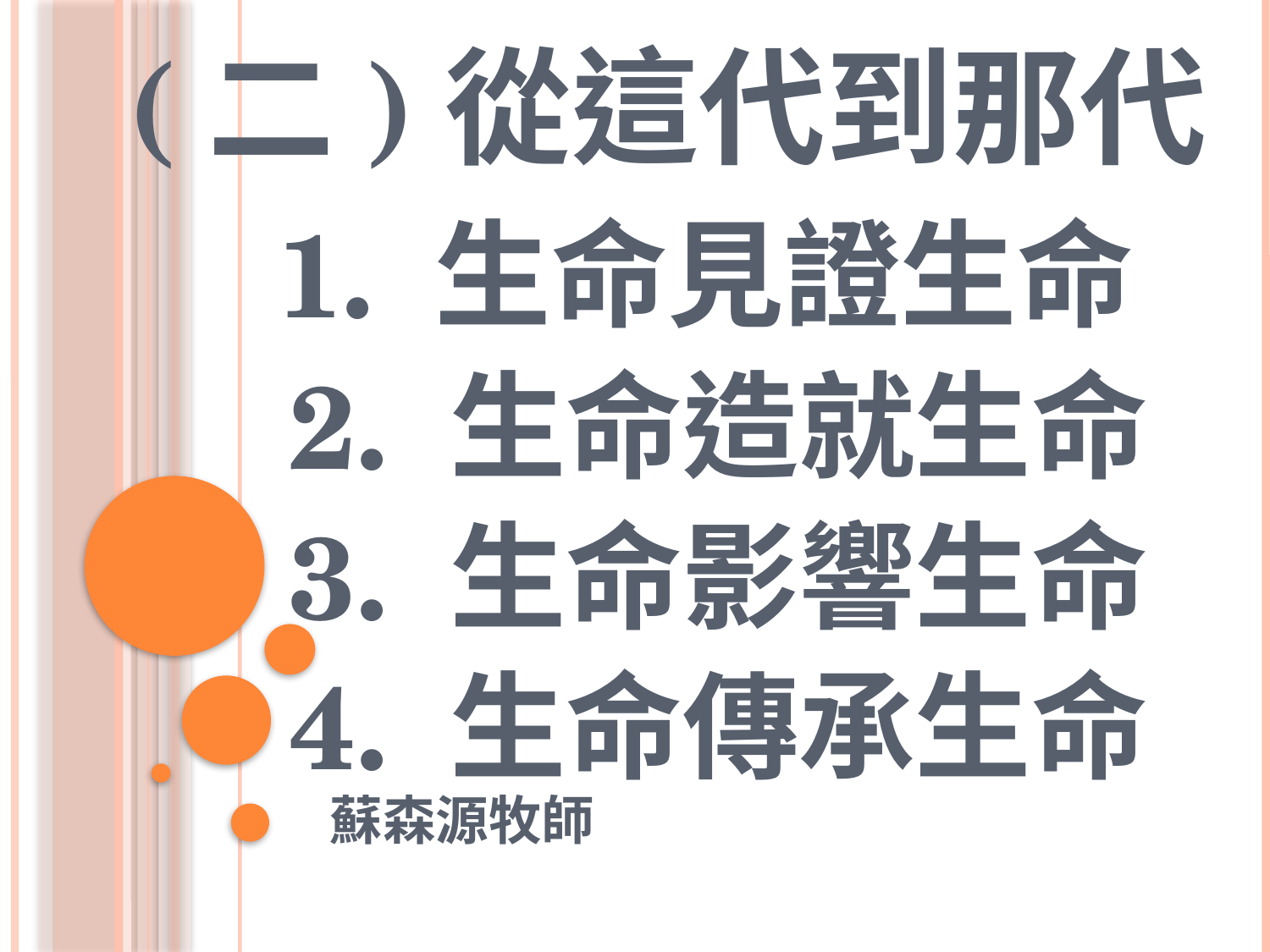

(二)從這代到那代
       1. 生命見證生命
       2. 生命造就生命
       3. 生命影響生命
       4. 生命傳承生命
# 蘇森源牧師